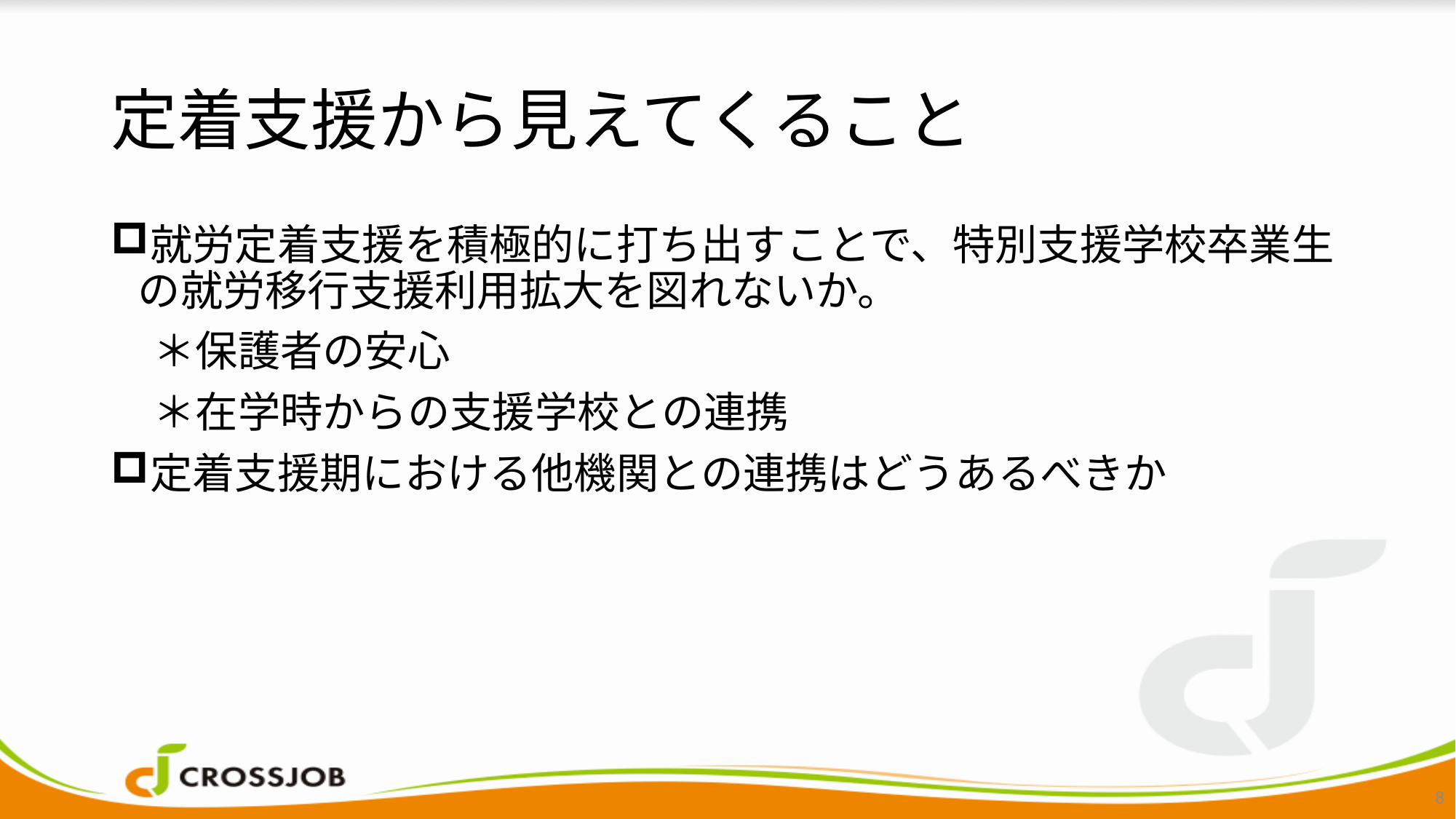

# 定着支援から見えてくること
就労定着支援を積極的に打ち出すことで、特別支援学校卒業生の就労移行支援利用拡大を図れないか。
　＊保護者の安心
　＊在学時からの支援学校との連携
定着支援期における他機関との連携はどうあるべきか

8